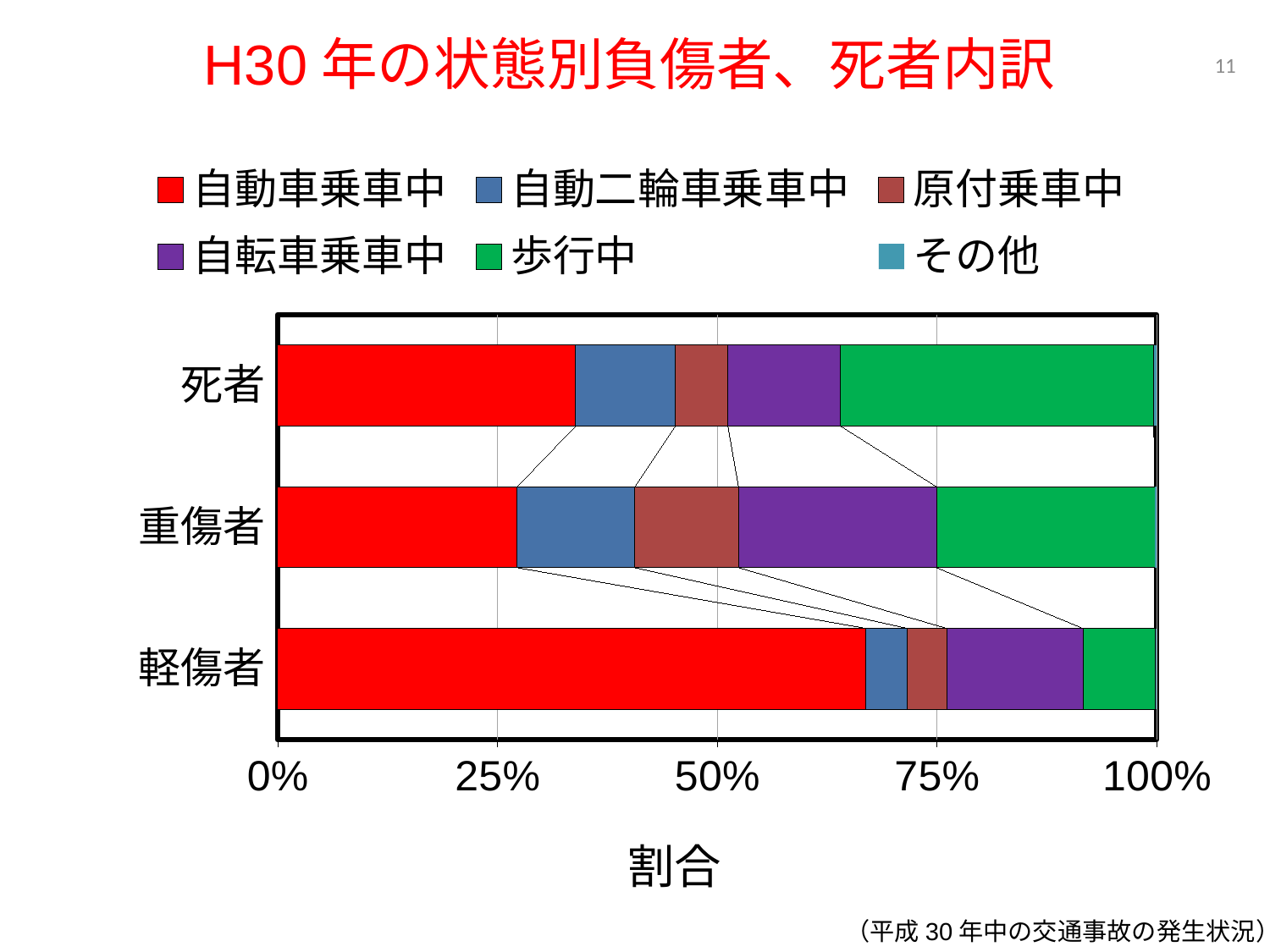

# H30年の状態別負傷者、死者内訳
11

### Chart

| Category | 自動車乗車中 | 自動二輪車乗車中 | 原付乗車中 | 自転車乗車中 | 歩行中 | その他 |
|---|---|---|---|---|---|---|
| 軽傷者 | 328918.0 | 23077.0 | 22040.0 | 76141.0 | 40503.0 | 609.0 |
| 重傷者 | 9415.0 | 4625.0 | 4086.0 | 7789.0 | 8582.0 | 61.0 |
| 死者 | 1197.0 | 401.0 | 212.0 | 453.0 | 1258.0 | 11.0 |
（平成30年中の交通事故の発生状況）